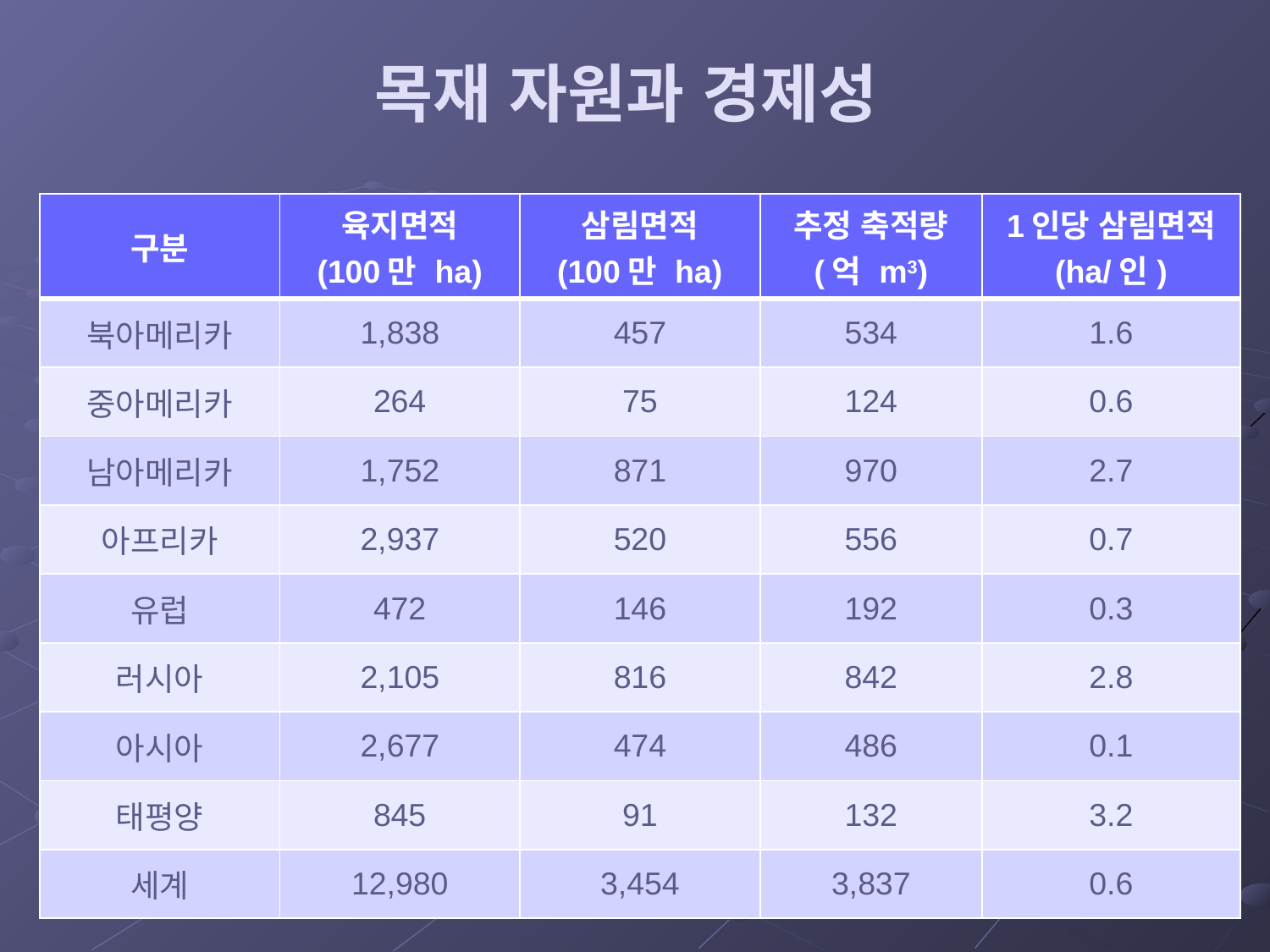

# 목재 자원과 경제성
| 구분 | 육지면적 (100만 ha) | 삼림면적 (100만 ha) | 추정 축적량 (억 m3) | 1인당 삼림면적 (ha/인) |
| --- | --- | --- | --- | --- |
| 북아메리카 | 1,838 | 457 | 534 | 1.6 |
| 중아메리카 | 264 | 75 | 124 | 0.6 |
| 남아메리카 | 1,752 | 871 | 970 | 2.7 |
| 아프리카 | 2,937 | 520 | 556 | 0.7 |
| 유럽 | 472 | 146 | 192 | 0.3 |
| 러시아 | 2,105 | 816 | 842 | 2.8 |
| 아시아 | 2,677 | 474 | 486 | 0.1 |
| 태평양 | 845 | 91 | 132 | 3.2 |
| 세계 | 12,980 | 3,454 | 3,837 | 0.6 |